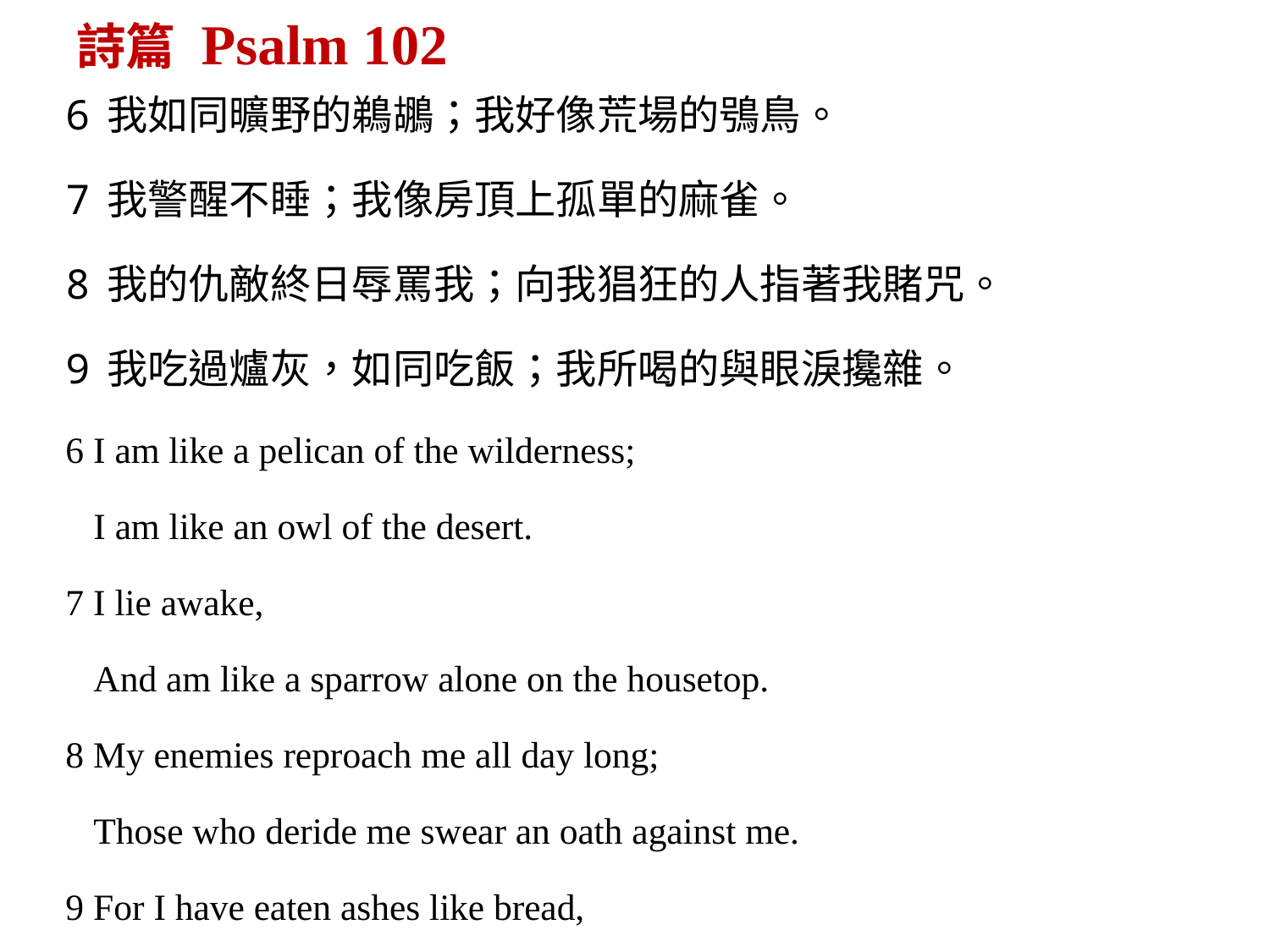

詩篇 Psalm 102
6我如同曠野的鵜鶘；我好像荒場的鴞鳥。
7我警醒不睡；我像房頂上孤單的麻雀。
8我的仇敵終日辱罵我；向我猖狂的人指著我賭咒。
9我吃過爐灰，如同吃飯；我所喝的與眼淚攙雜。
6 I am like a pelican of the wilderness;
   I am like an owl of the desert.
7 I lie awake,
   And am like a sparrow alone on the housetop.
8 My enemies reproach me all day long;
   Those who deride me swear an oath against me.
9 For I have eaten ashes like bread,
   And mingled my drink with weeping,